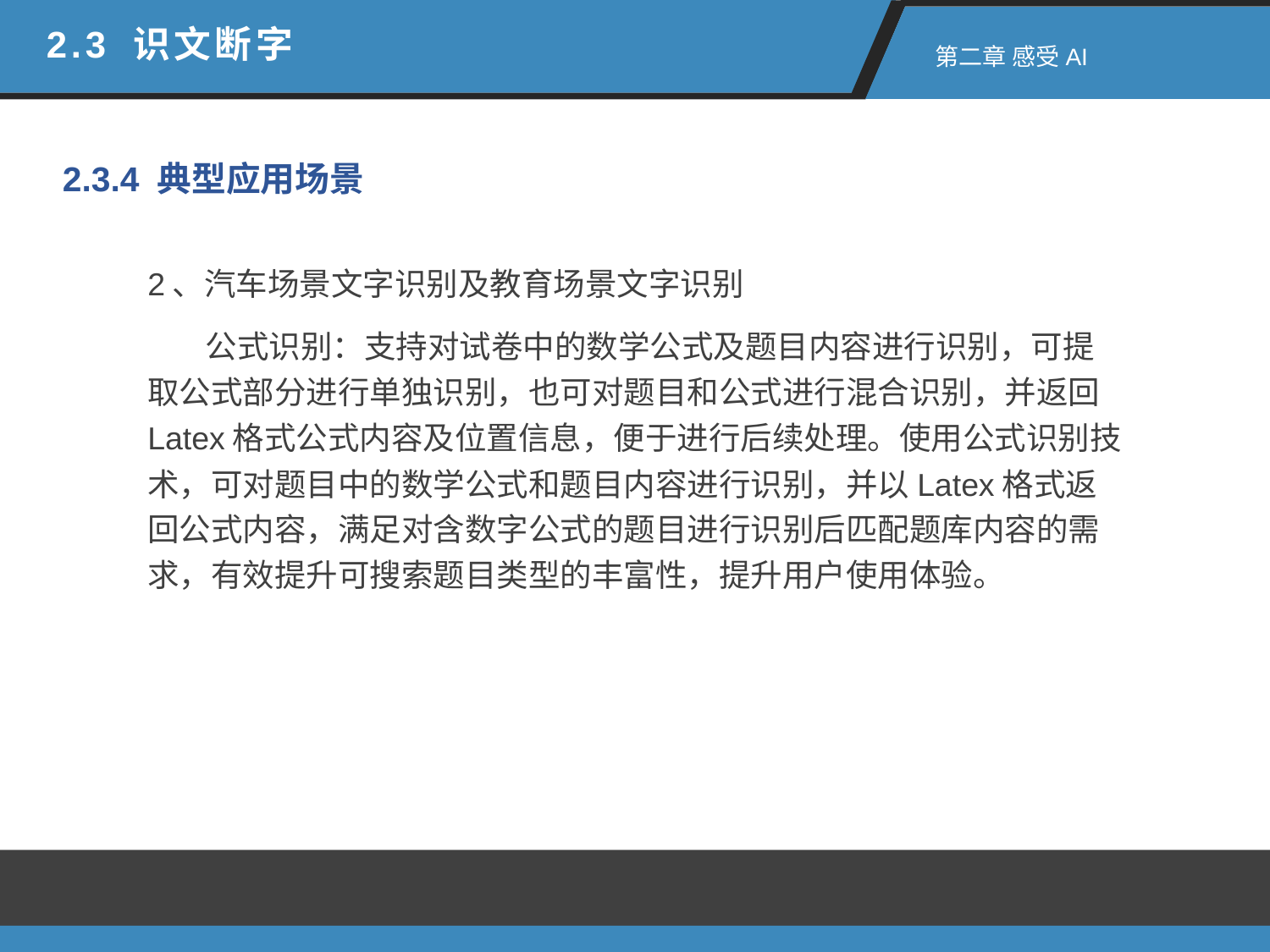

2.3 识文断字
  第二章 感受AI
2.3.4 典型应用场景

2、汽车场景文字识别及教育场景文字识别
       公式识别：支持对试卷中的数学公式及题目内容进行识别，可提取公式部分进行单独识别，也可对题目和公式进行混合识别，并返回Latex格式公式内容及位置信息，便于进行后续处理。使用公式识别技术，可对题目中的数学公式和题目内容进行识别，并以Latex格式返回公式内容，满足对含数字公式的题目进行识别后匹配题库内容的需求，有效提升可搜索题目类型的丰富性，提升用户使用体验。